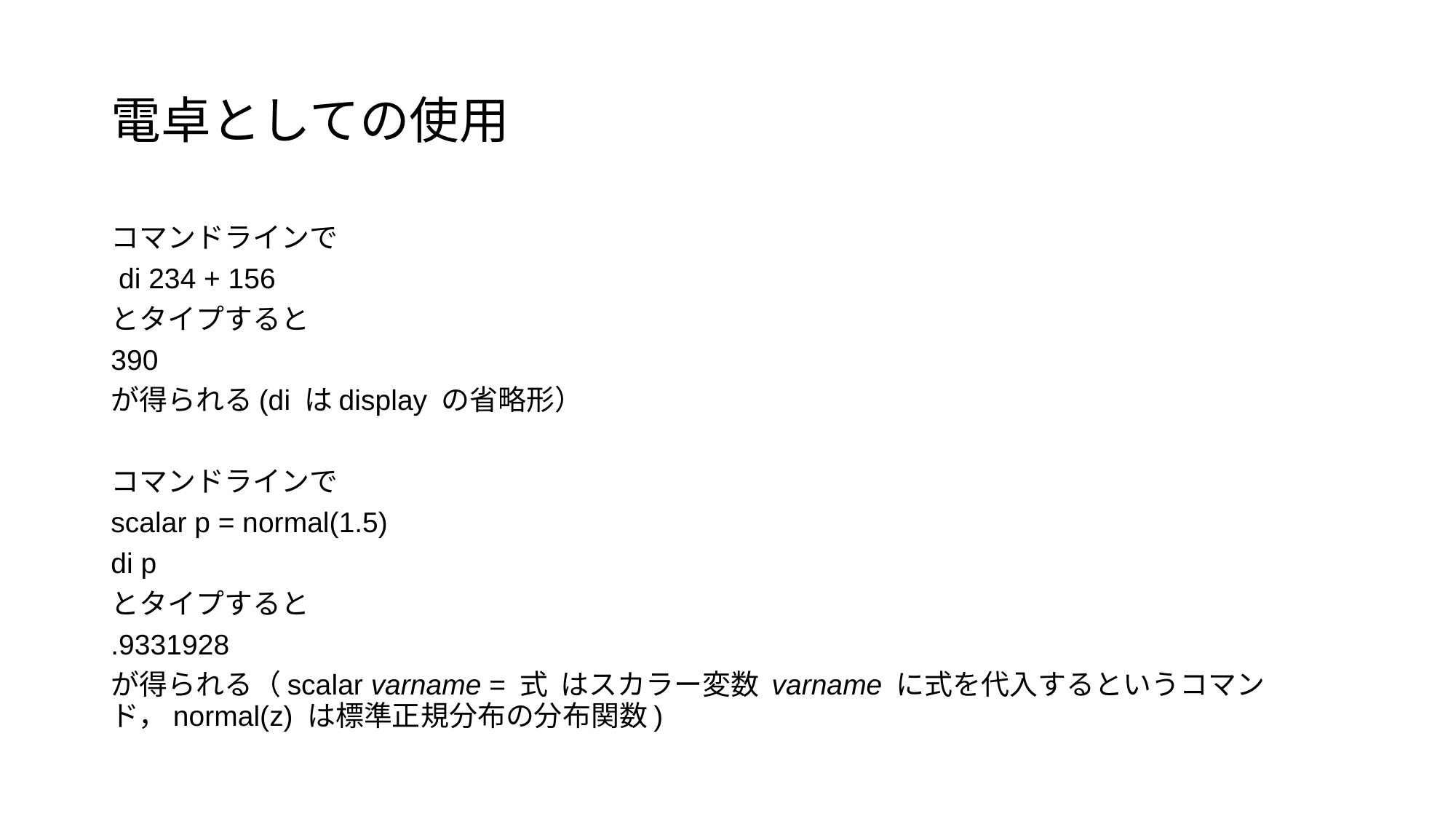

# 電卓としての使用
コマンドラインで
 di 234 + 156
とタイプすると
390
が得られる(di はdisplay の省略形）

コマンドラインで
scalar p = normal(1.5)
di p
とタイプすると
.9331928
が得られる（scalar varname = 式  はスカラー変数 varname に式を代入するというコマンド，normal(z) は標準正規分布の分布関数)